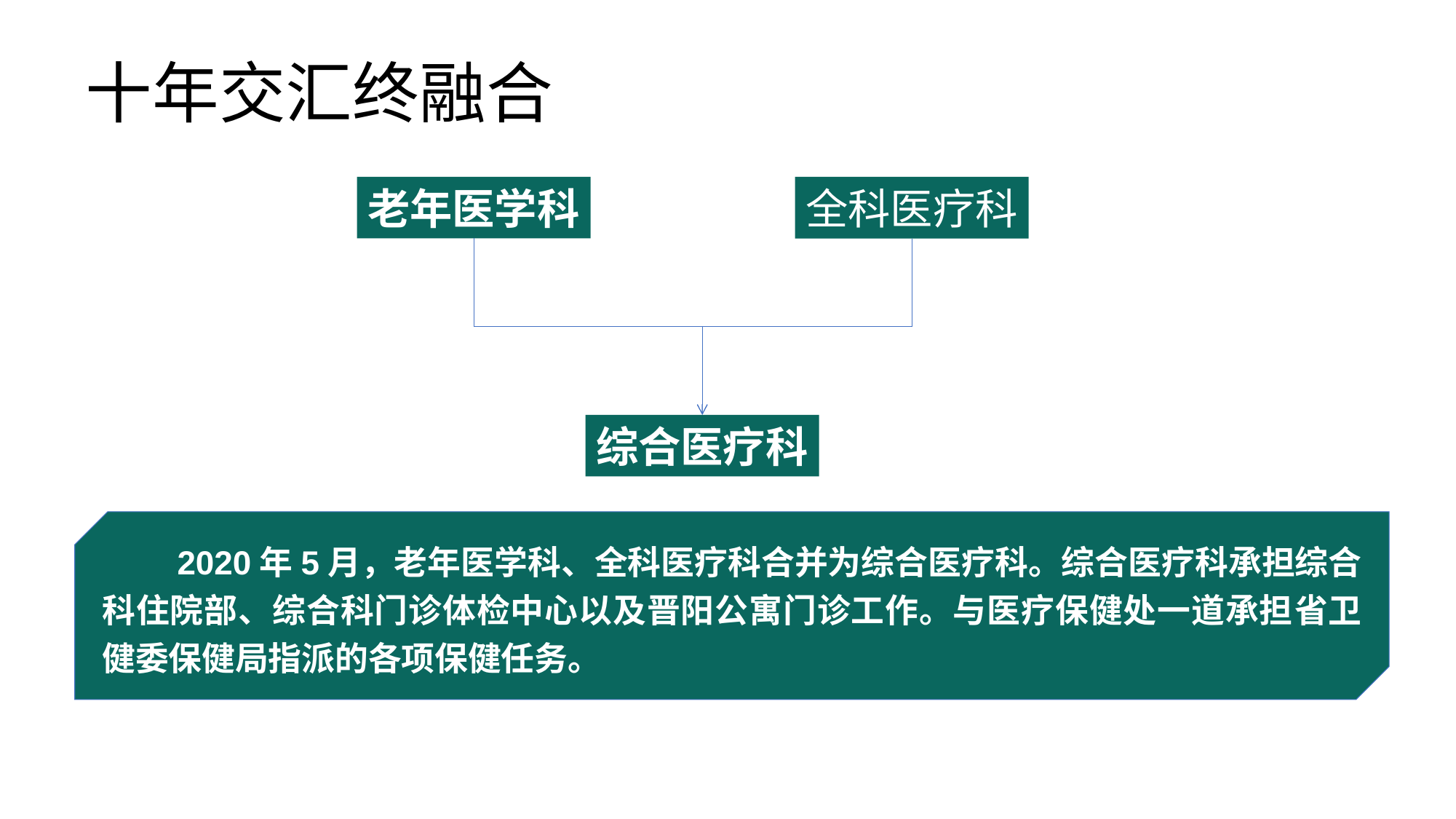

# 十年交汇终融合
老年医学科
全科医疗科
综合医疗科
2020年5月，老年医学科、全科医疗科合并为综合医疗科。综合医疗科承担综合科住院部、综合科门诊体检中心以及晋阳公寓门诊工作。与医疗保健处一道承担省卫健委保健局指派的各项保健任务。